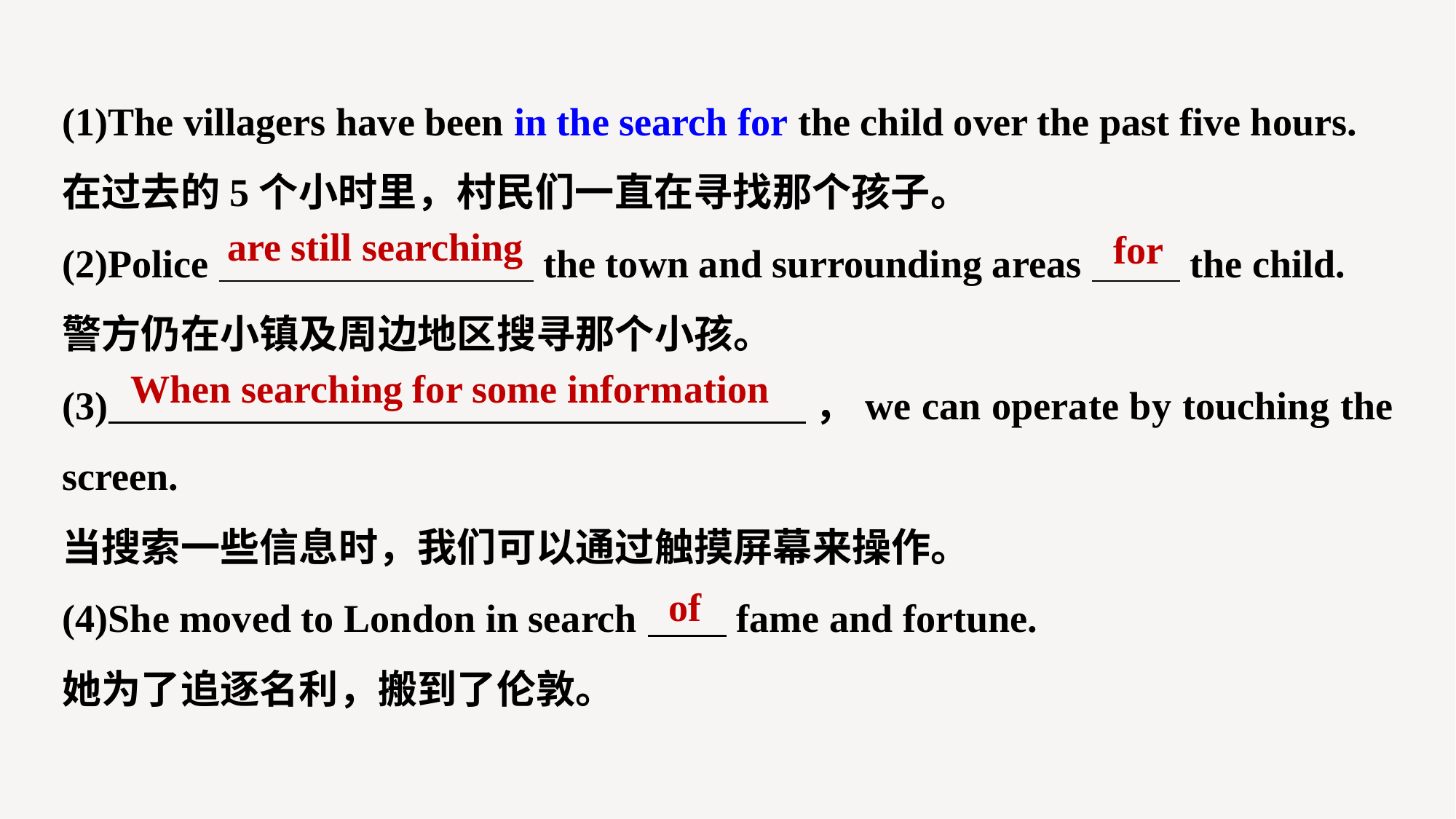

(1)The villagers have been in the search for the child over the past five hours.
在过去的5个小时里，村民们一直在寻找那个孩子。
(2)Police                                  the town and surrounding areas           the child.
警方仍在小镇及周边地区搜寻那个小孩。
(3)                                                                ，we can operate by touching the screen.
当搜索一些信息时，我们可以通过触摸屏幕来操作。
(4)She moved to London in search          fame and fortune.
她为了追逐名利，搬到了伦敦。
are still searching
for
When searching for some information
of